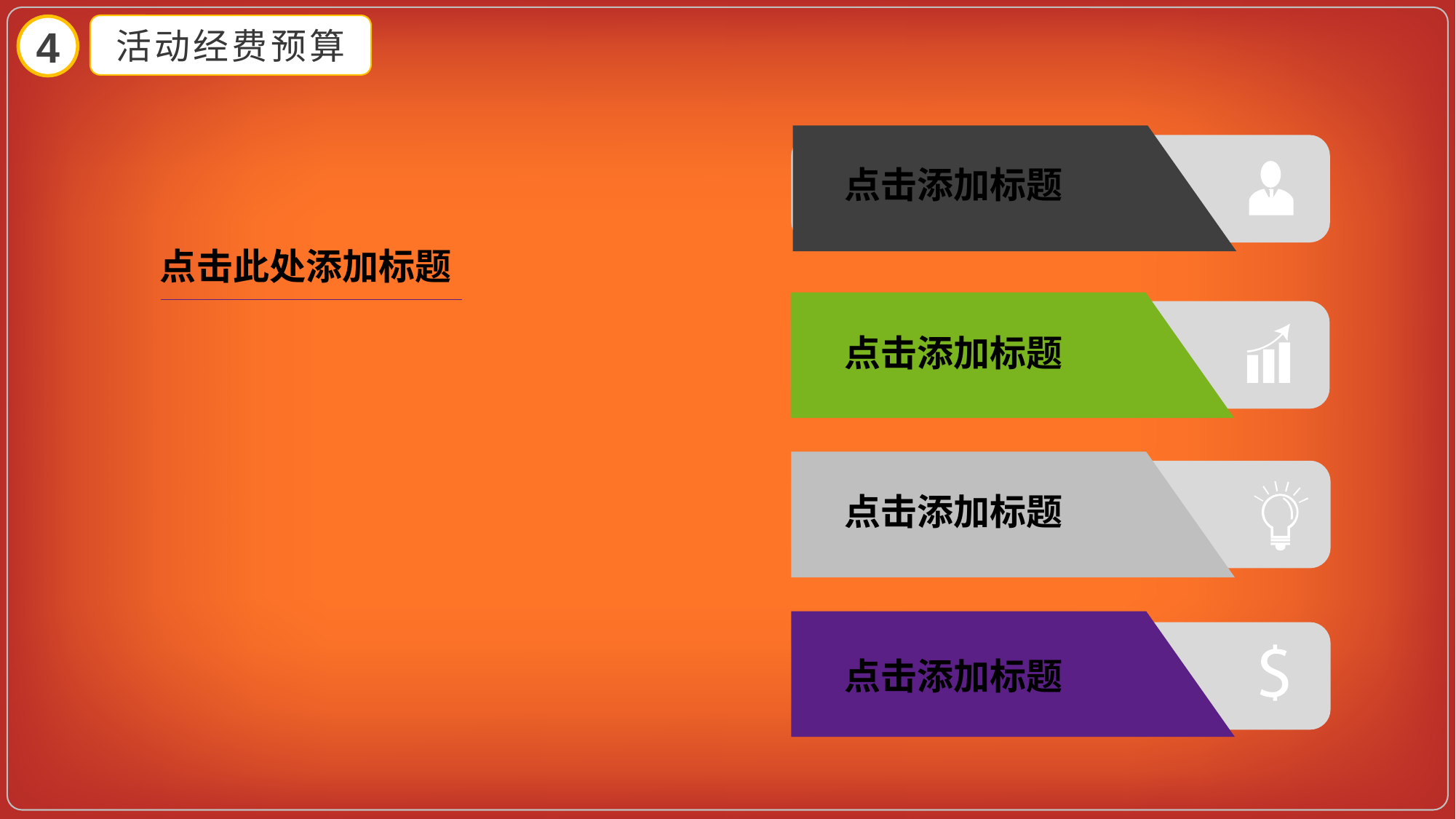

活动经费预算
4

点击添加标题

点击此处添加标题

点击添加标题

点击添加标题

点击添加标题